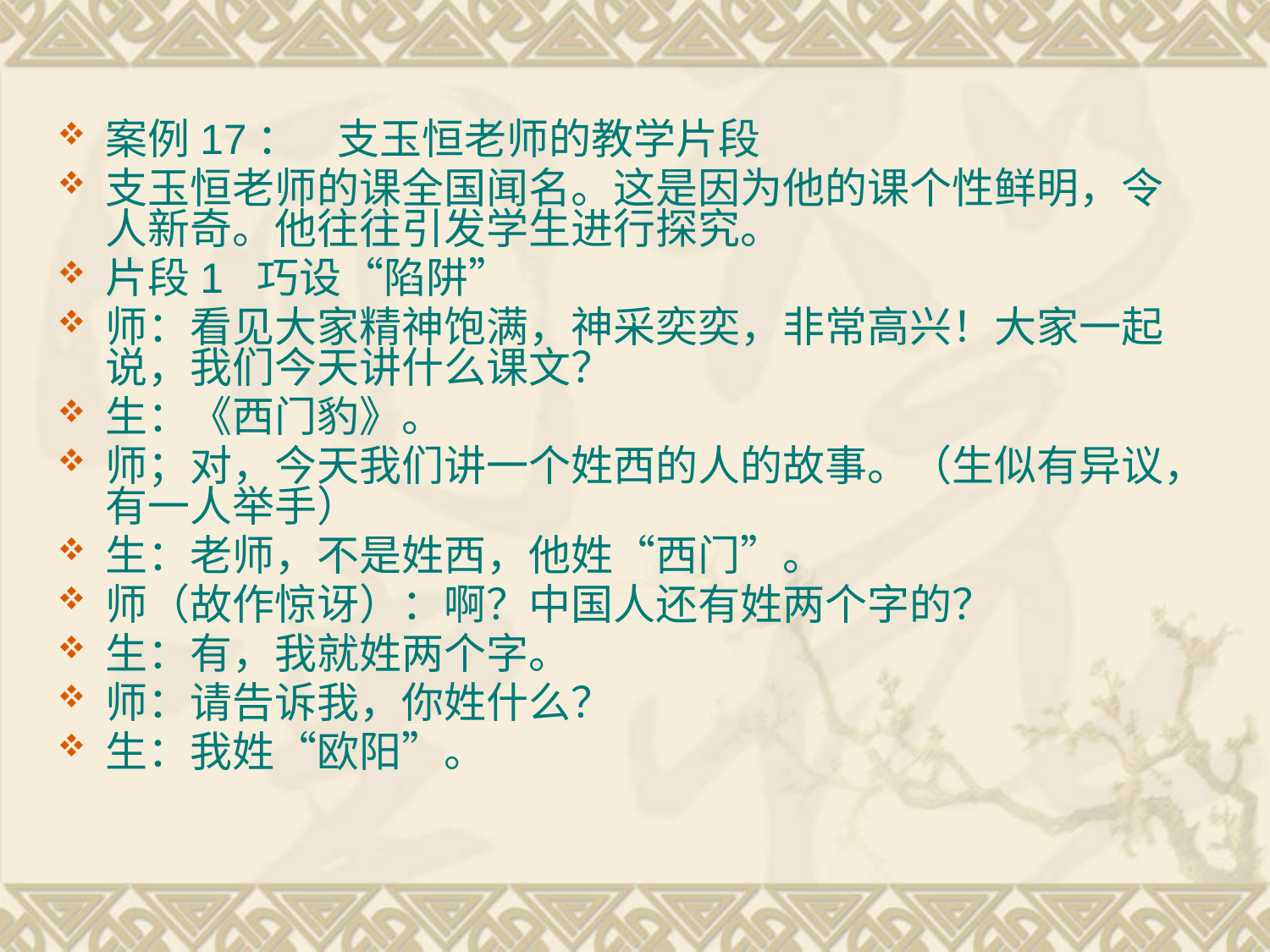

案例17：    支玉恒老师的教学片段
支玉恒老师的课全国闻名。这是因为他的课个性鲜明，令人新奇。他往往引发学生进行探究。
片段1  巧设“陷阱”
师：看见大家精神饱满，神采奕奕，非常高兴！大家一起说，我们今天讲什么课文？
生：《西门豹》。
师；对，今天我们讲一个姓西的人的故事。（生似有异议，有一人举手）
生：老师，不是姓西，他姓“西门”。
师（故作惊讶）：啊？中国人还有姓两个字的？
生：有，我就姓两个字。
师：请告诉我，你姓什么？
生：我姓“欧阳”。